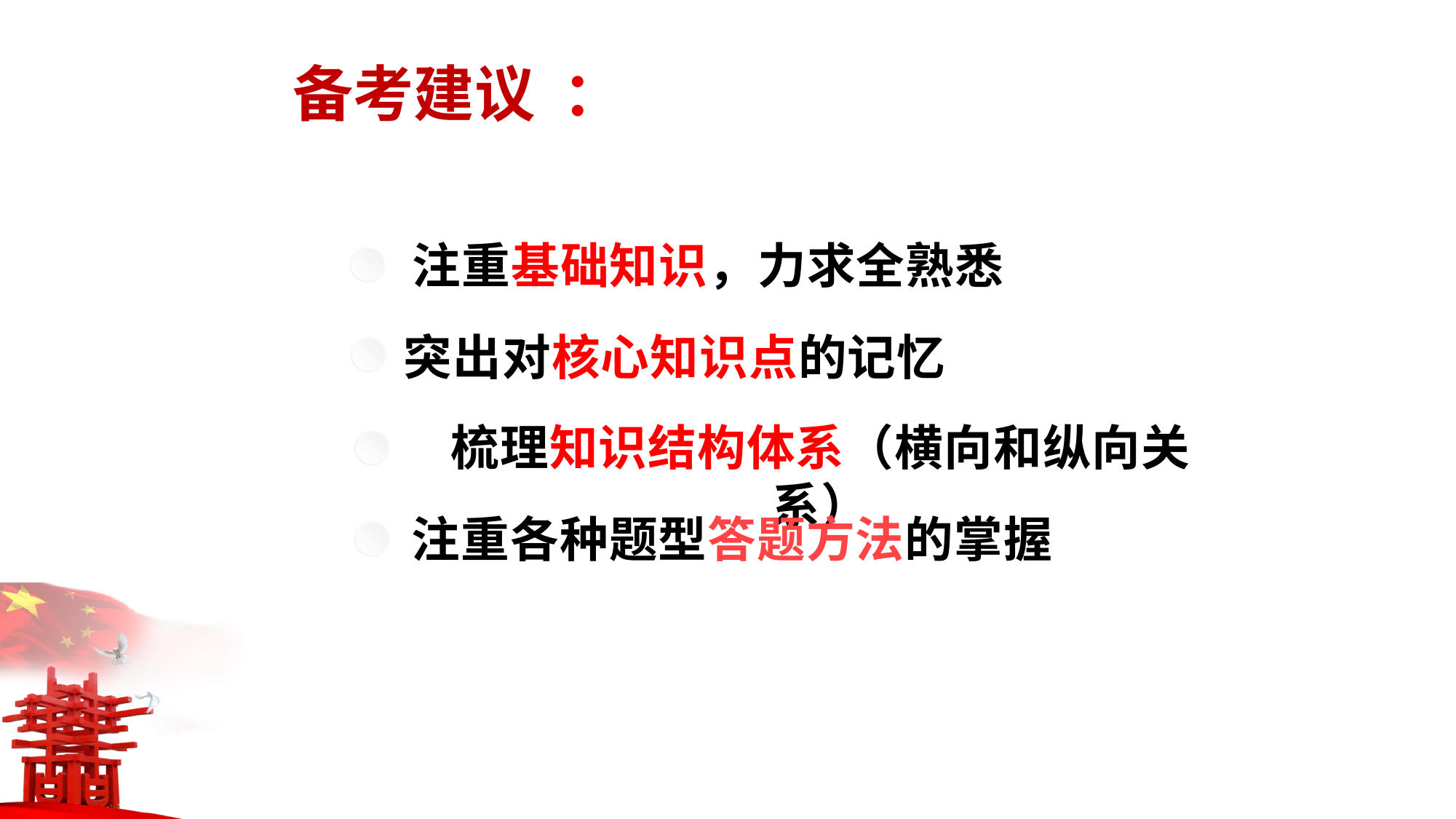

备考建议  ：
注重基础知识，力求全熟悉

突出对核心知识点的记忆

梳理知识结构体系（横向和纵向关系）

注重各种题型答题方法的掌握